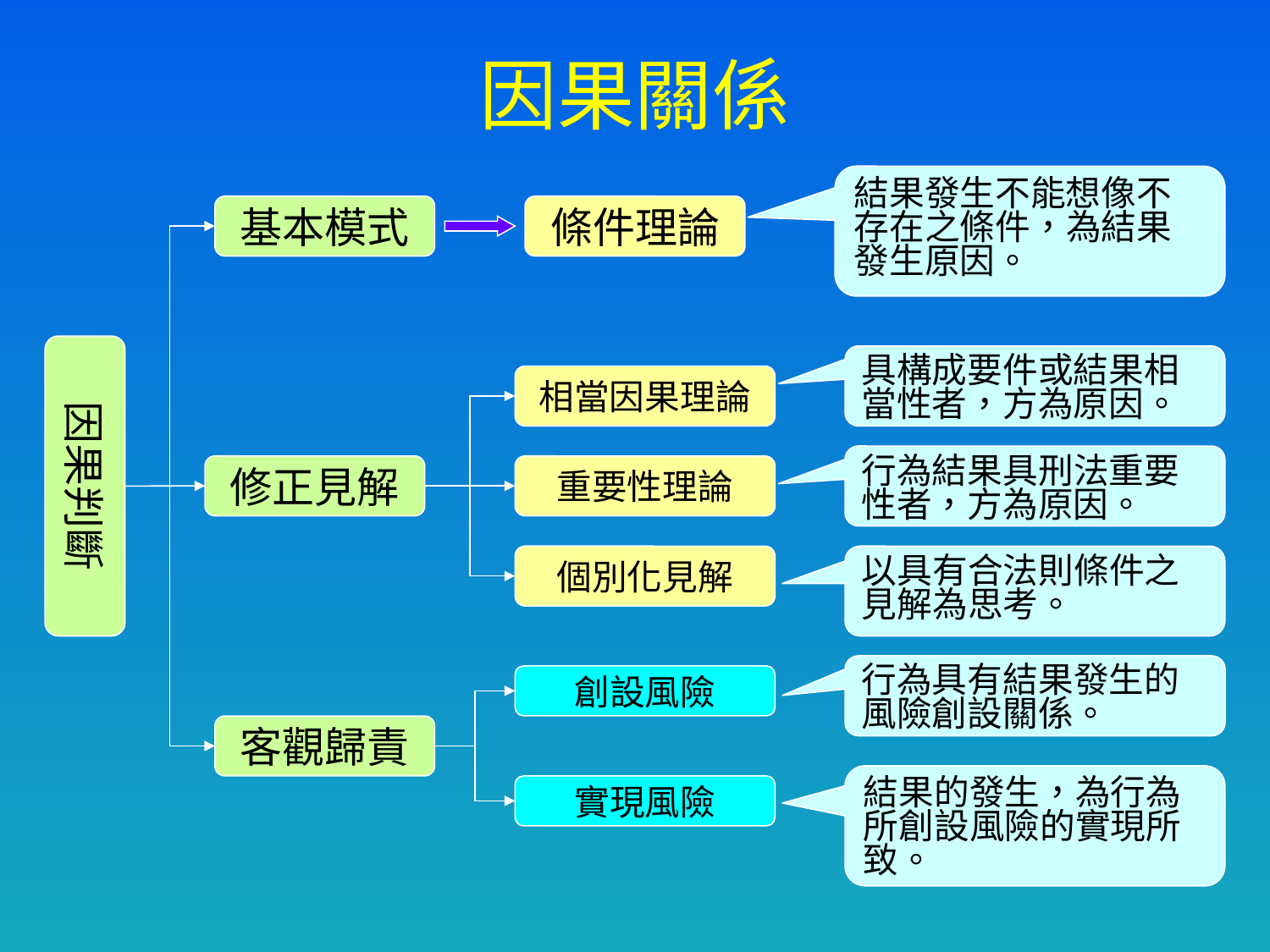

# 因果關係
結果發生不能想像不存在之條件，為結果發生原因。
基本模式
條件理論

因果判斷
具構成要件或結果相當性者，方為原因。
相當因果理論
行為結果具刑法重要性者，方為原因。
修正見解
重要性理論
個別化見解
以具有合法則條件之見解為思考。
行為具有結果發生的風險創設關係。
創設風險
客觀歸責
結果的發生，為行為所創設風險的實現所致。
實現風險